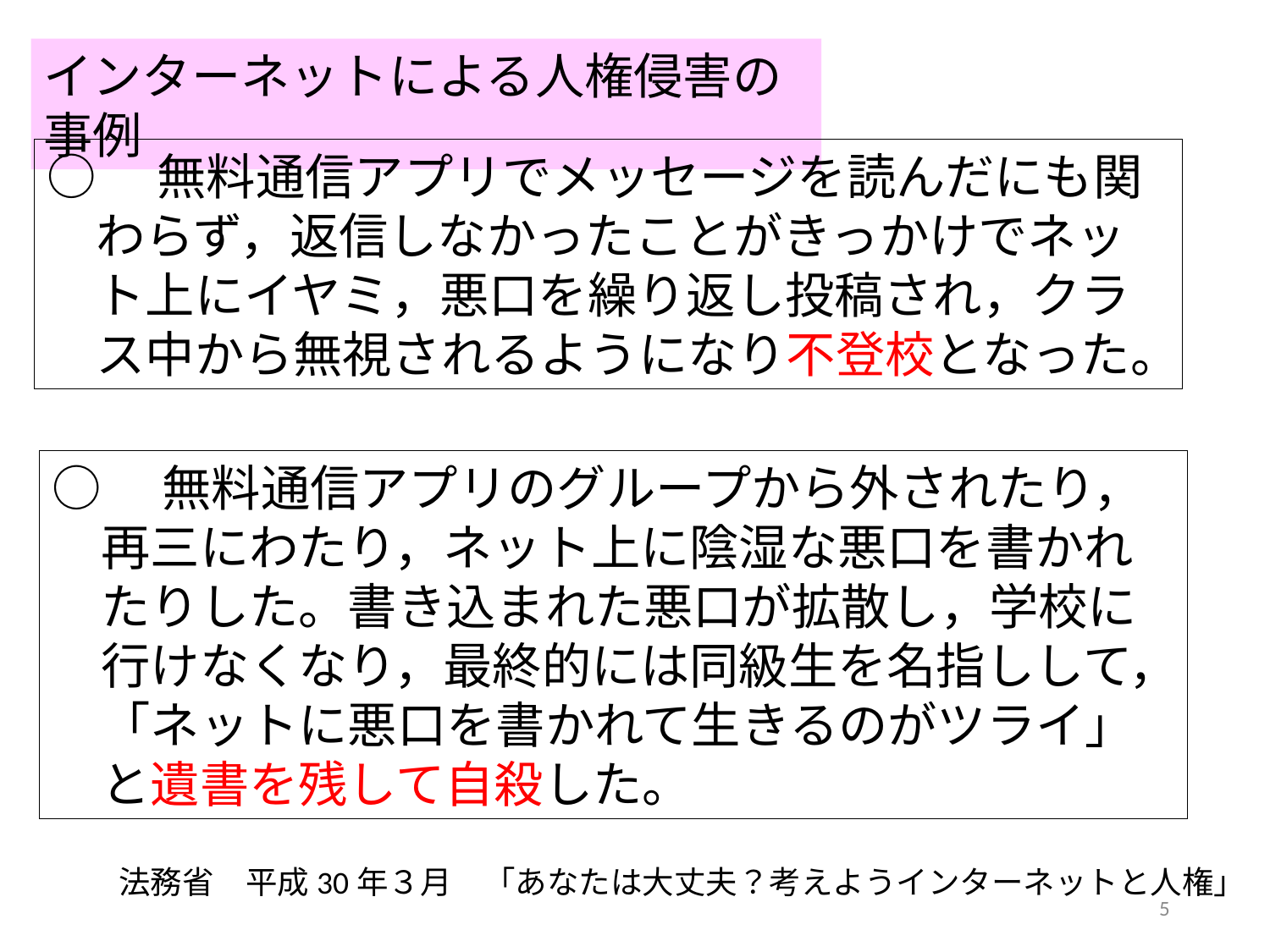

インターネットによる人権侵害の事例
○　無料通信アプリでメッセージを読んだにも関
　わらず，返信しなかったことがきっかけでネッ
　ト上にイヤミ，悪口を繰り返し投稿され，クラ
　ス中から無視されるようになり不登校となった。
○　無料通信アプリのグループから外されたり，
　再三にわたり，ネット上に陰湿な悪口を書かれ
　たりした。書き込まれた悪口が拡散し，学校に
　行けなくなり，最終的には同級生を名指しして，
　「ネットに悪口を書かれて生きるのがツライ」
　と遺書を残して自殺した。
法務省　平成30年３月　「あなたは大丈夫？考えようインターネットと人権」
5